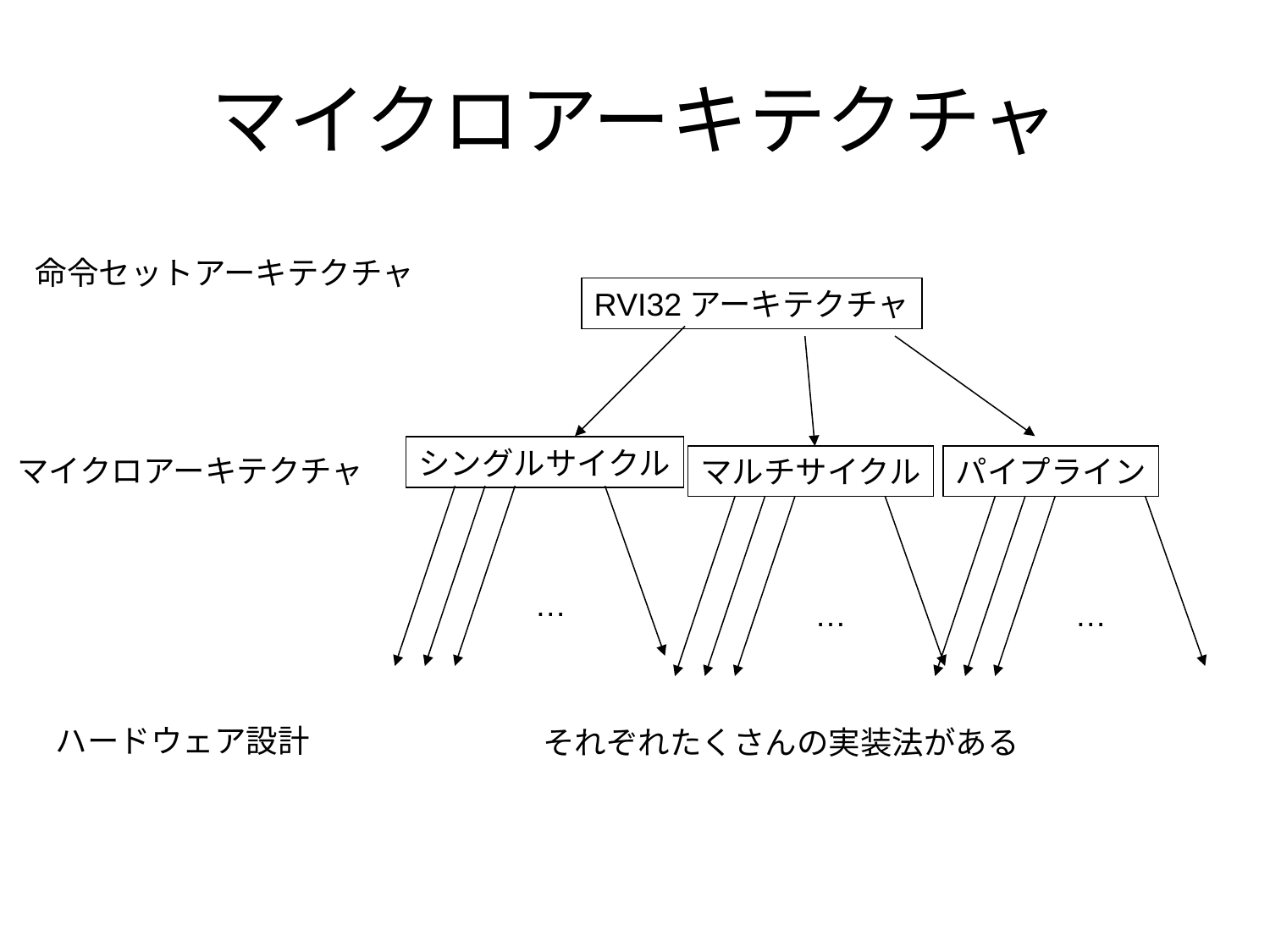

# マイクロアーキテクチャ
命令セットアーキテクチャ
RVI32アーキテクチャ

シングルサイクル
マイクロアーキテクチャ
マルチサイクル
パイプライン

…
…
…
ハードウェア設計
それぞれたくさんの実装法がある